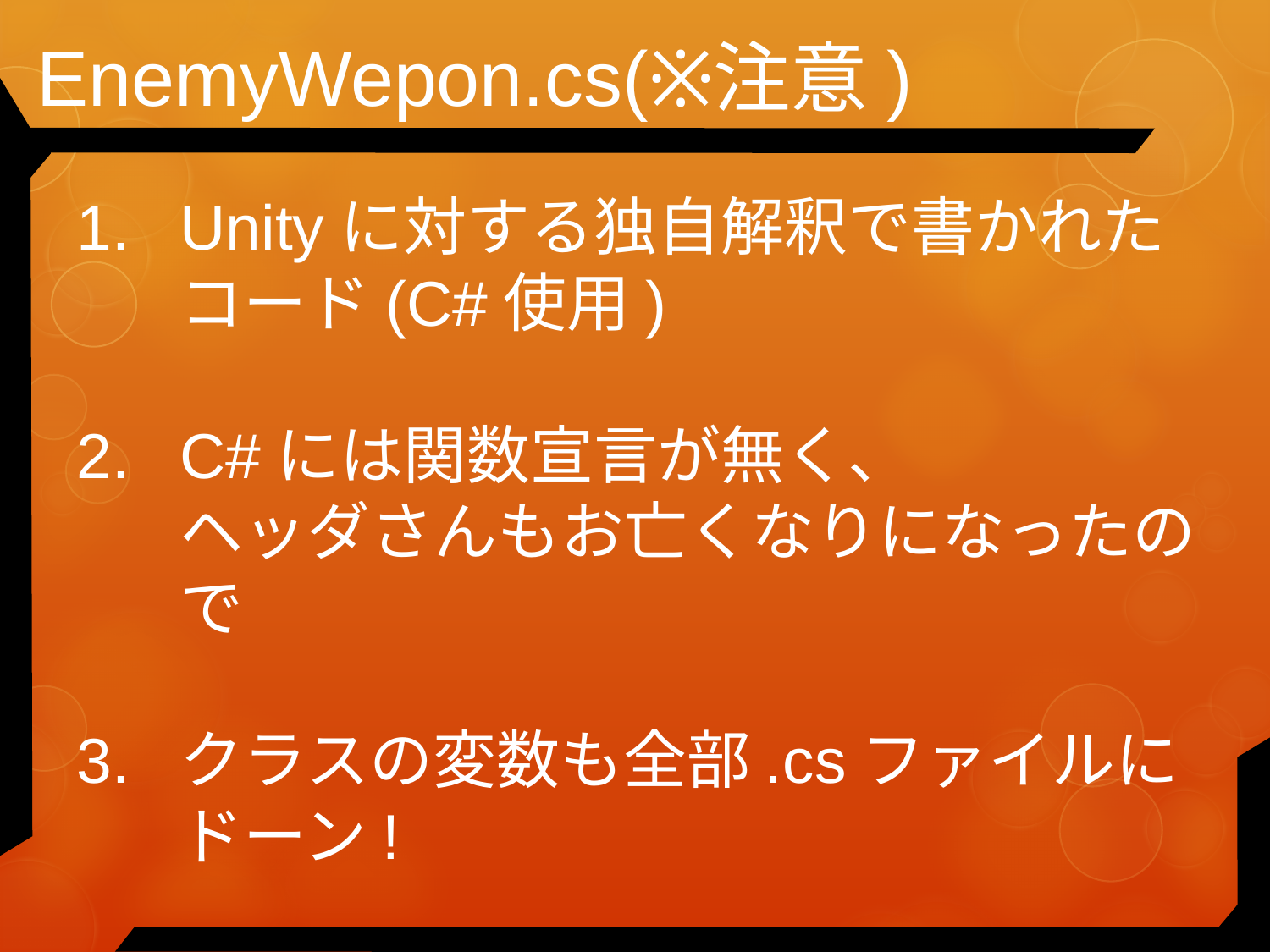

# EnemyWepon.cs(※注意)
Unityに対する独自解釈で書かれたコード(C#使用)

C#には関数宣言が無く、              ヘッダさんもお亡くなりになったので

クラスの変数も全部.csファイルにドーン!

表現が適していない可能性があります